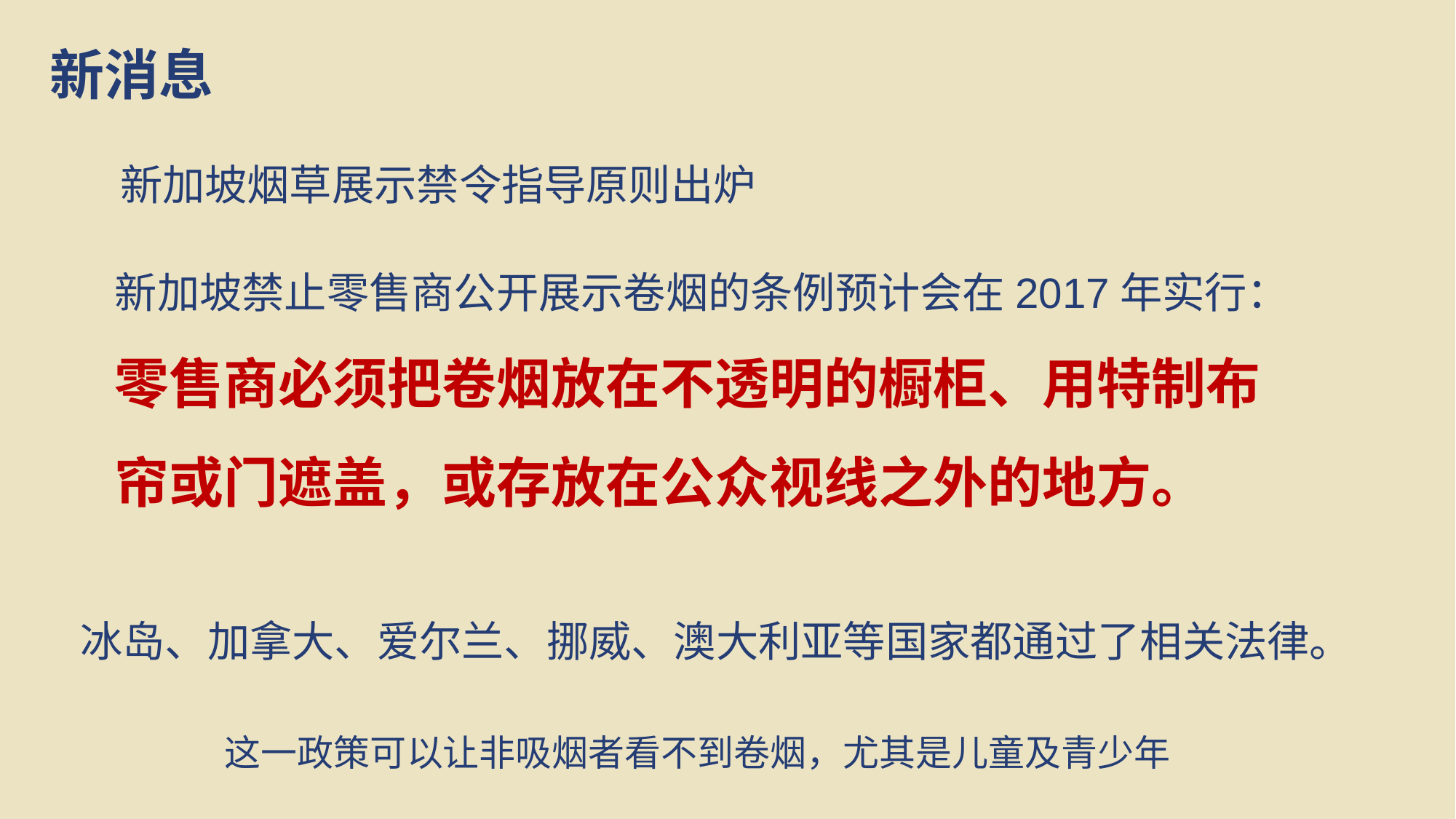

新消息
新加坡烟草展示禁令指导原则出炉
新加坡禁止零售商公开展示卷烟的条例预计会在2017年实行：零售商必须把卷烟放在不透明的橱柜、用特制布帘或门遮盖，或存放在公众视线之外的地方。
冰岛、加拿大、爱尔兰、挪威、澳大利亚等国家都通过了相关法律。
这一政策可以让非吸烟者看不到卷烟，尤其是儿童及青少年